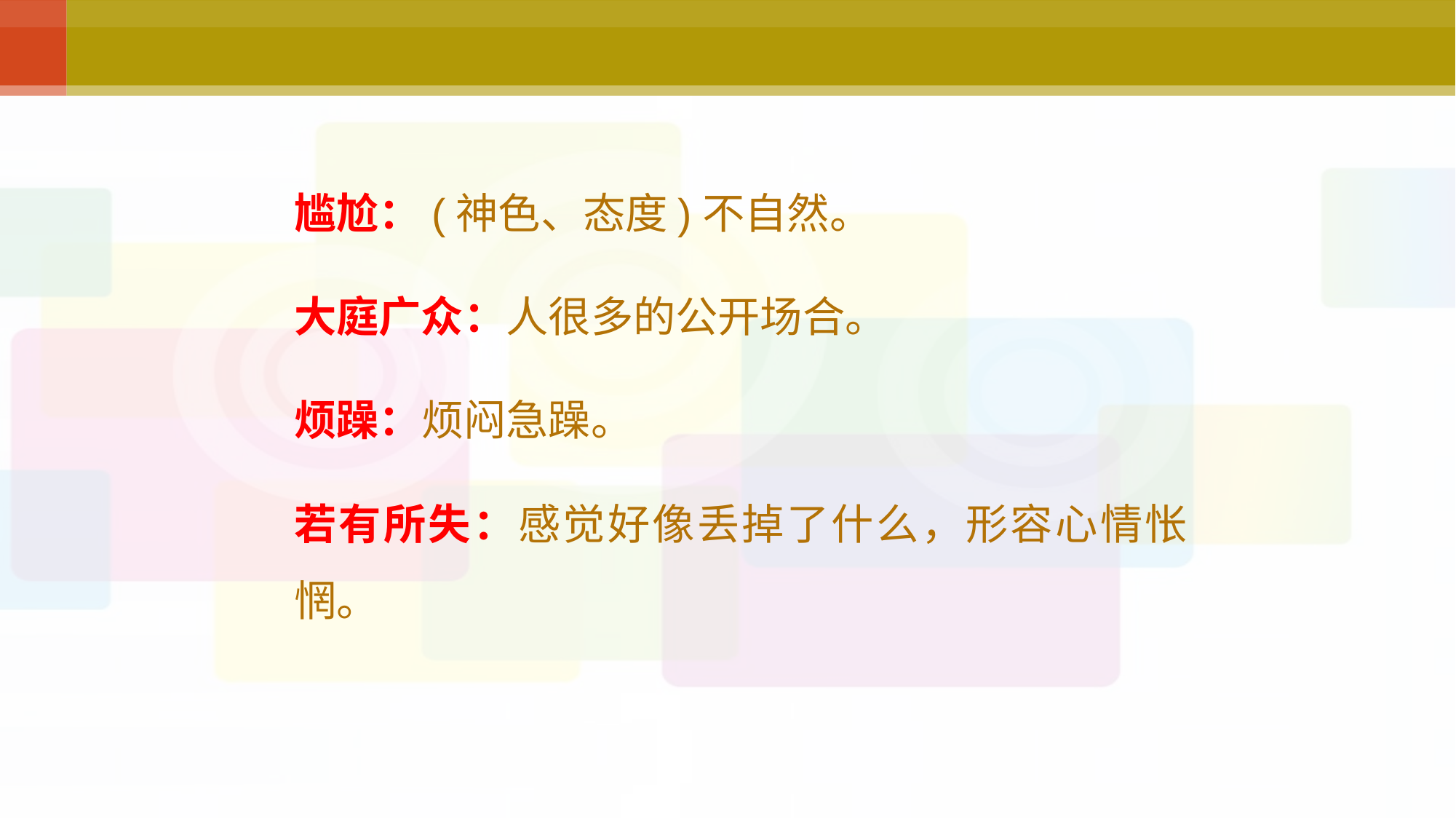

尴尬：(神色、态度)不自然。
大庭广众：人很多的公开场合。
烦躁：烦闷急躁。
若有所失：感觉好像丢掉了什么，形容心情怅惘。